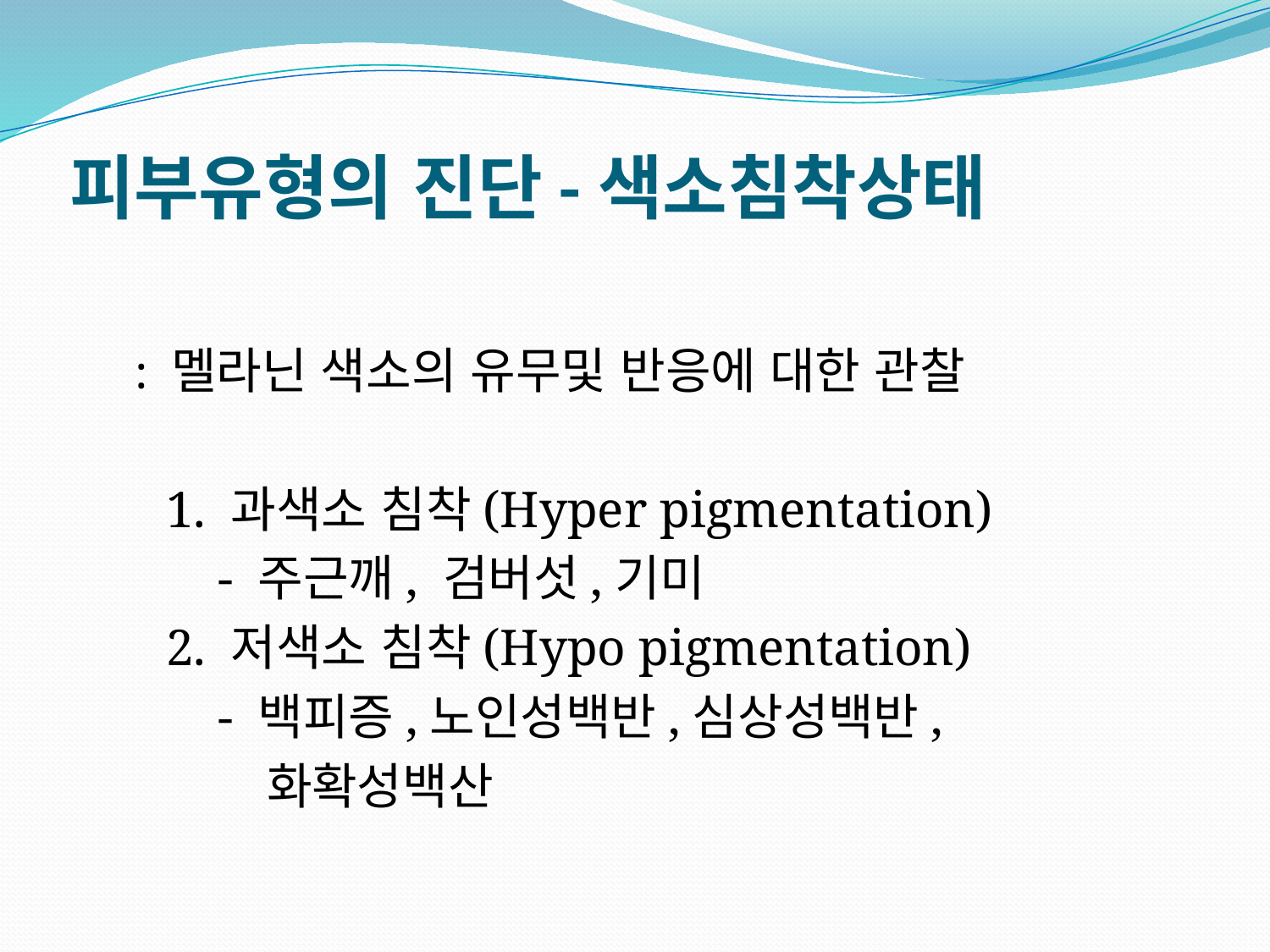

# 피부유형의 진단-색소침착상태

     : 멜라닌 색소의 유무및 반응에 대한 관찰

       1. 과색소 침착(Hyper pigmentation)
           - 주근깨, 검버섯,기미
       2. 저색소 침착(Hypo pigmentation)
           - 백피증,노인성백반,심상성백반,
             화확성백산